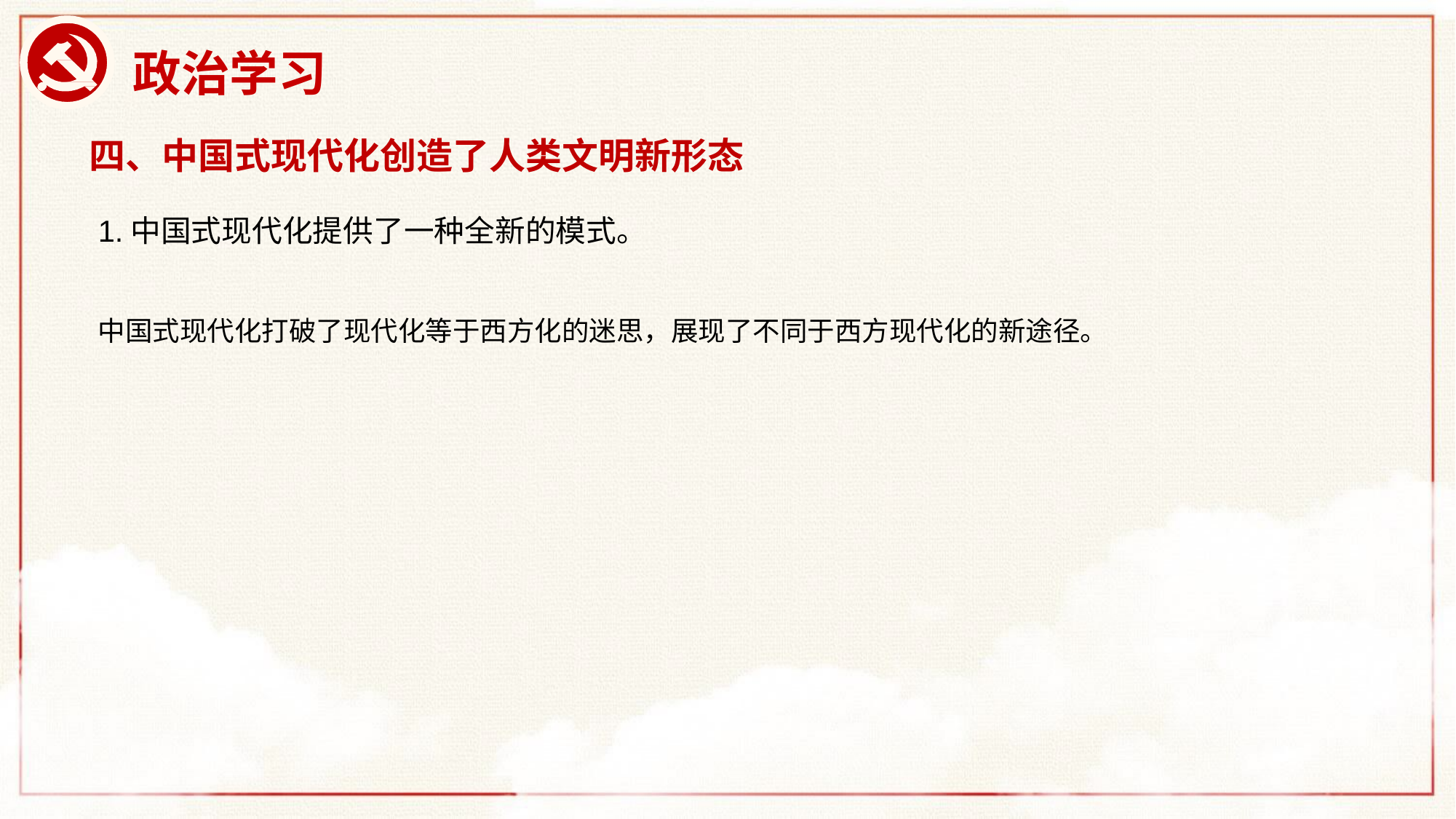

# 政治学习
四、中国式现代化创造了人类文明新形态
1.中国式现代化提供了一种全新的模式。

中国式现代化打破了现代化等于西方化的迷思，展现了不同于西方现代化的新途径。